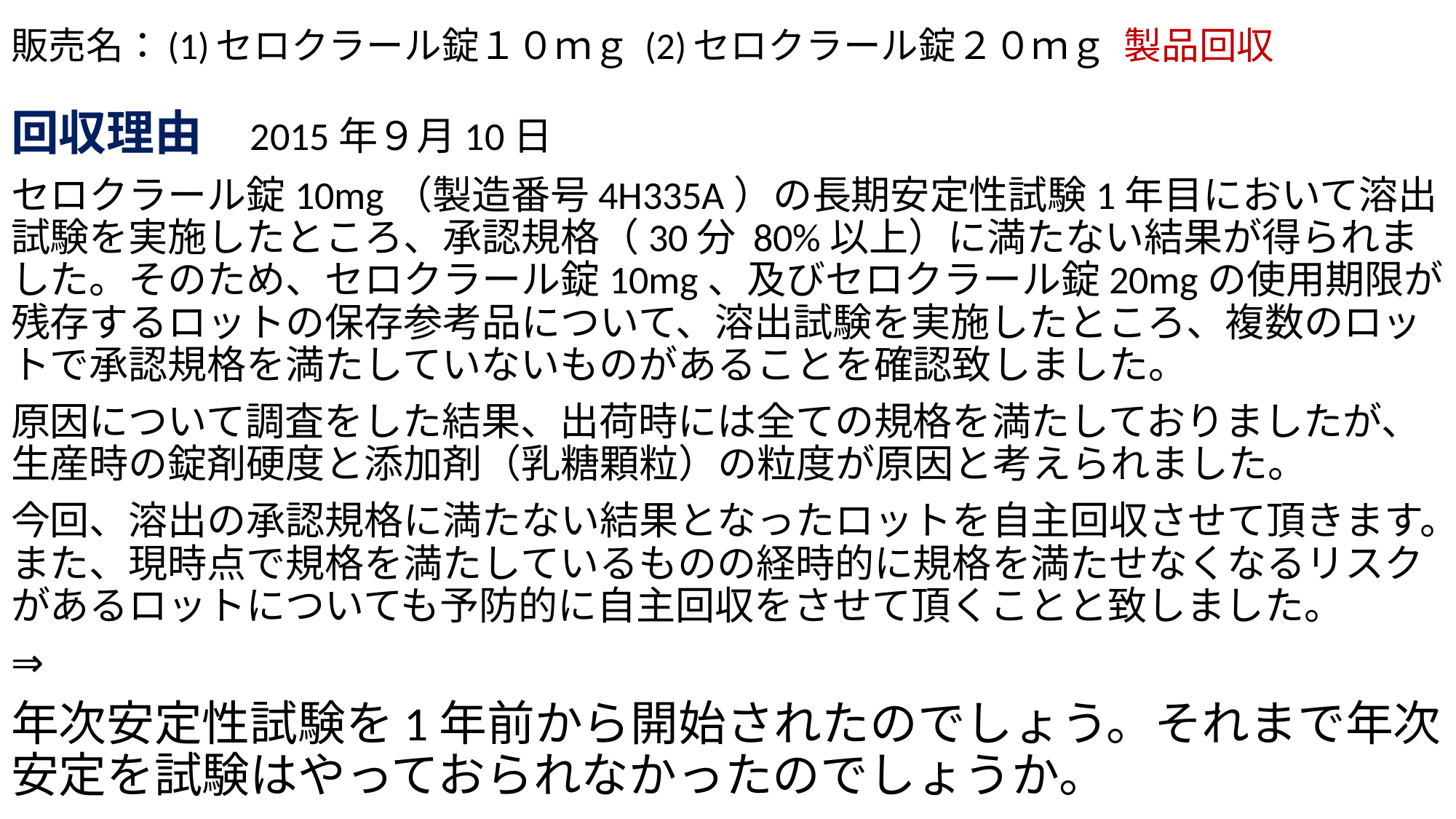

# 販売名：(1)セロクラール錠１０ｍｇ (2)セロクラール錠２０ｍｇ  製品回収
回収理由　2015年９月10日
セロクラール錠10mg（製造番号4H335A）の長期安定性試験1年目において溶出試験を実施したところ、承認規格（30分 80%以上）に満たない結果が得られました。そのため、セロクラール錠10mg、及びセロクラール錠20mgの使用期限が残存するロットの保存参考品について、溶出試験を実施したところ、複数のロットで承認規格を満たしていないものがあることを確認致しました。
原因について調査をした結果、出荷時には全ての規格を満たしておりましたが、生産時の錠剤硬度と添加剤（乳糖顆粒）の粒度が原因と考えられました。
今回、溶出の承認規格に満たない結果となったロットを自主回収させて頂きます。また、現時点で規格を満たしているものの経時的に規格を満たせなくなるリスクがあるロットについても予防的に自主回収をさせて頂くことと致しました。
⇒
年次安定性試験を1年前から開始されたのでしょう。それまで年次安定を試験はやっておられなかったのでしょうか。